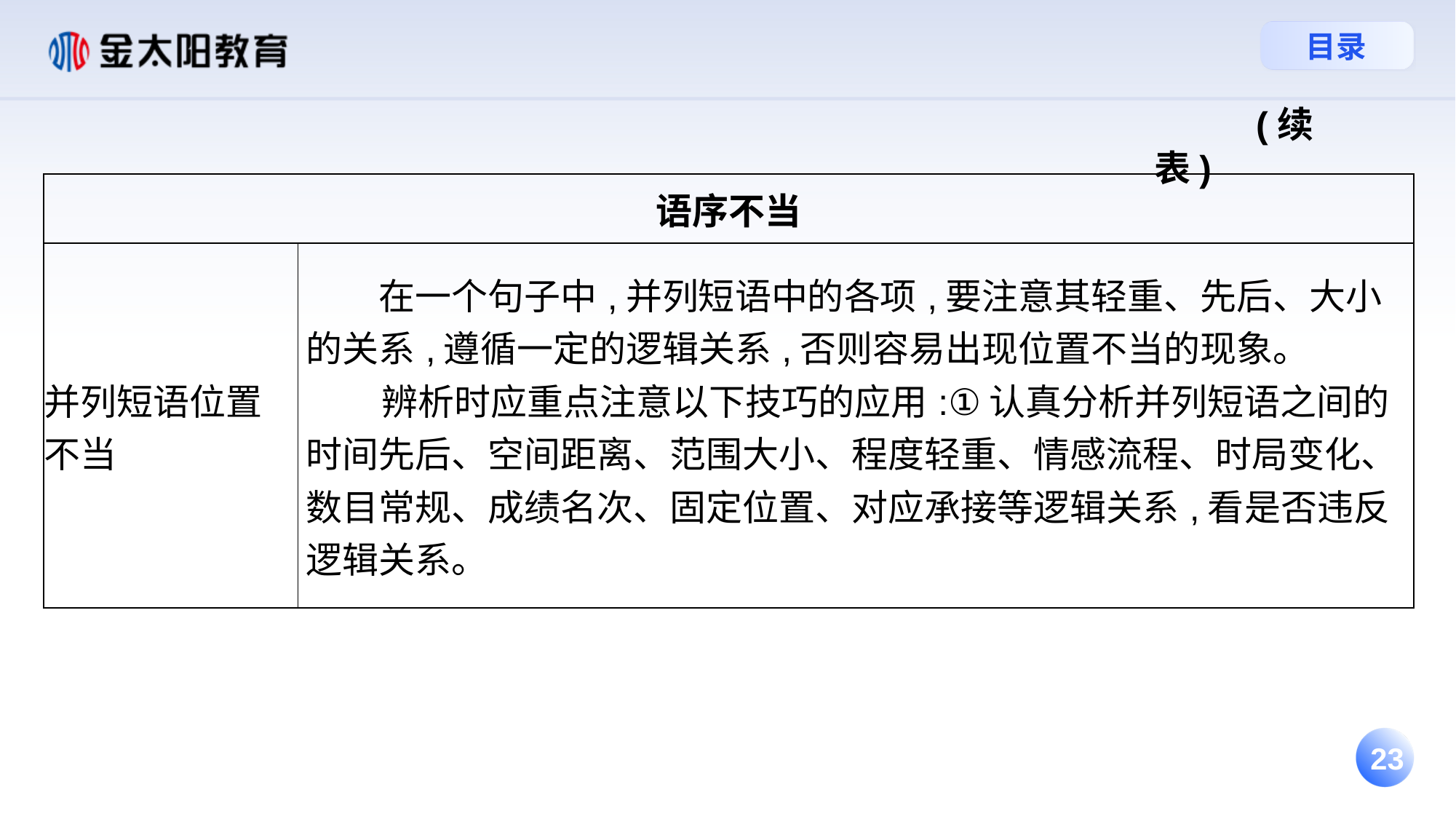

(续表)

| 语序不当 |  |
| --- | --- |
| 并列短语位置不当 | 在一个句子中,并列短语中的各项,要注意其轻重、先后、大小的关系,遵循一定的逻辑关系,否则容易出现位置不当的现象。 辨析时应重点注意以下技巧的应用:①认真分析并列短语之间的时间先后、空间距离、范围大小、程度轻重、情感流程、时局变化、数目常规、成绩名次、固定位置、对应承接等逻辑关系,看是否违反逻辑关系。 |